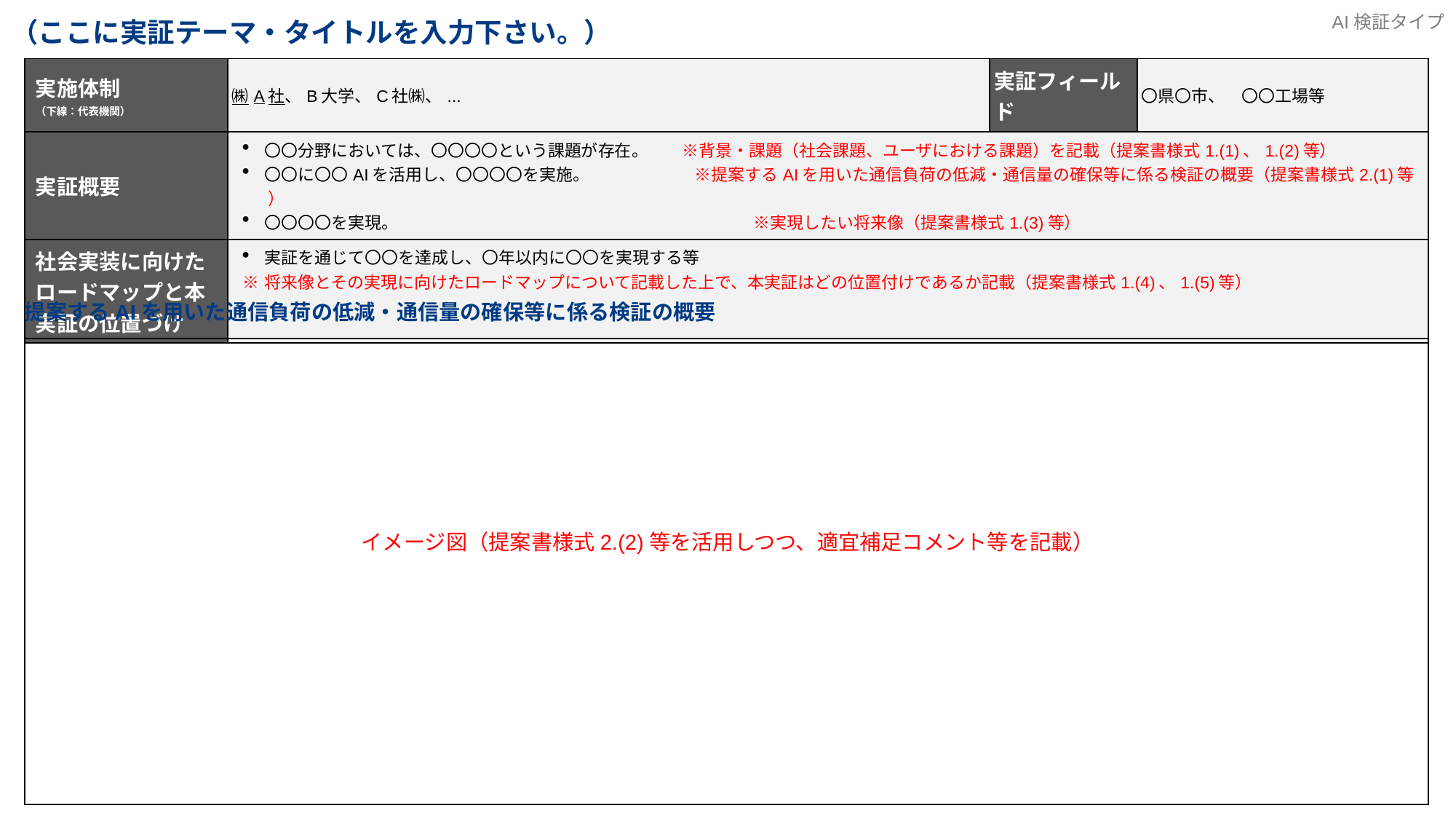

# （ここに実証テーマ・タイトルを入力下さい。）
| 実施体制 （下線：代表機関） | ㈱A社、B大学、C社㈱、... | 実証フィールド | 〇県〇市、　〇〇工場等 |
| --- | --- | --- | --- |
| 実証概要 | 〇〇分野においては、〇〇〇〇という課題が存在。　　※背景・課題（社会課題、ユーザにおける課題）を記載（提案書様式1.(1)、1.(2)等） 〇〇に〇〇AIを活用し、〇〇〇〇を実施。　　　　　　 ※提案するAIを用いた通信負荷の低減・通信量の確保等に係る検証の概要（提案書様式2.(1)等 ） 〇〇〇〇を実現。　　　　　　　　　　　　　　　　　　　　　 ※実現したい将来像（提案書様式1.(3)等） |  |  |
| 社会実装に向けたロードマップと本実証の位置づけ | 実証を通じて〇〇を達成し、〇年以内に〇〇を実現する等 ※将来像とその実現に向けたロードマップについて記載した上で、本実証はどの位置付けであるか記載（提案書様式1.(4)、1.(5)等） |  |  |
提案するAIを用いた通信負荷の低減・通信量の確保等に係る検証の概要

イメージ図（提案書様式2.(2)等を活用しつつ、適宜補足コメント等を記載）